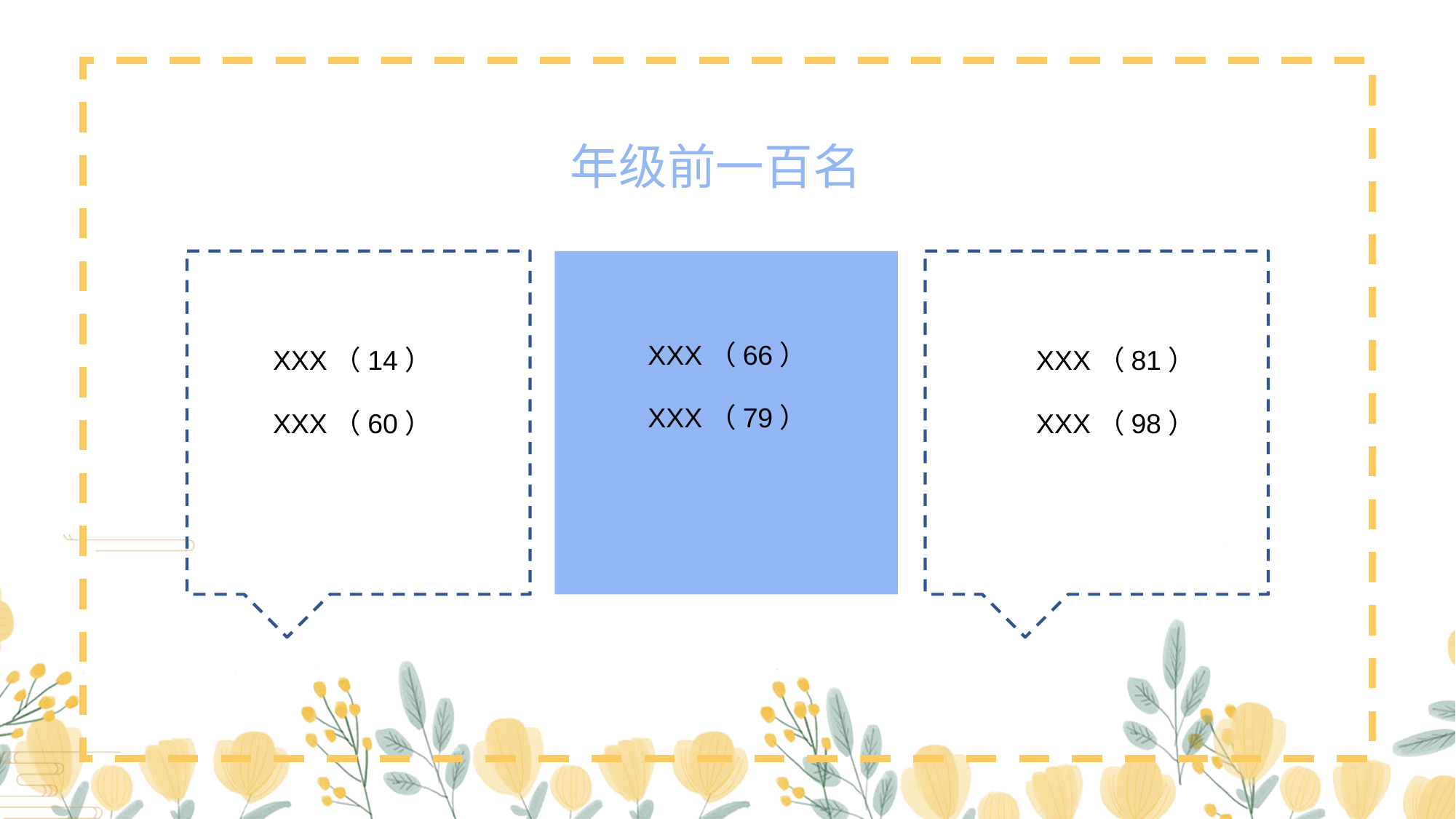

年级前一百名

XXX（66）
XXX（79）

XXX（14）
XXX（60）
XXX（81）
XXX（98）